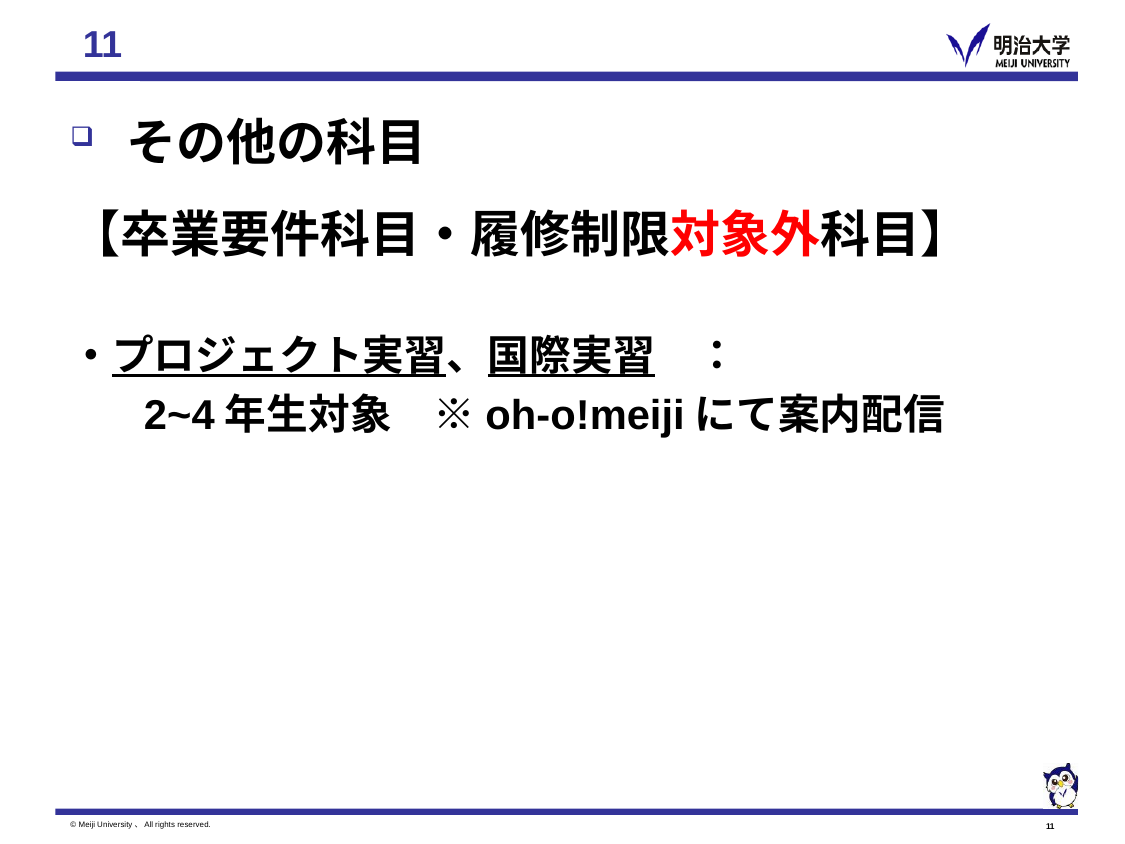

その他の科目

【卒業要件科目・履修制限対象外科目】

・プロジェクト実習、国際実習　：
2~4年生対象　※oh-o!meijiにて案内配信

© Meiji University、All rights reserved.
11